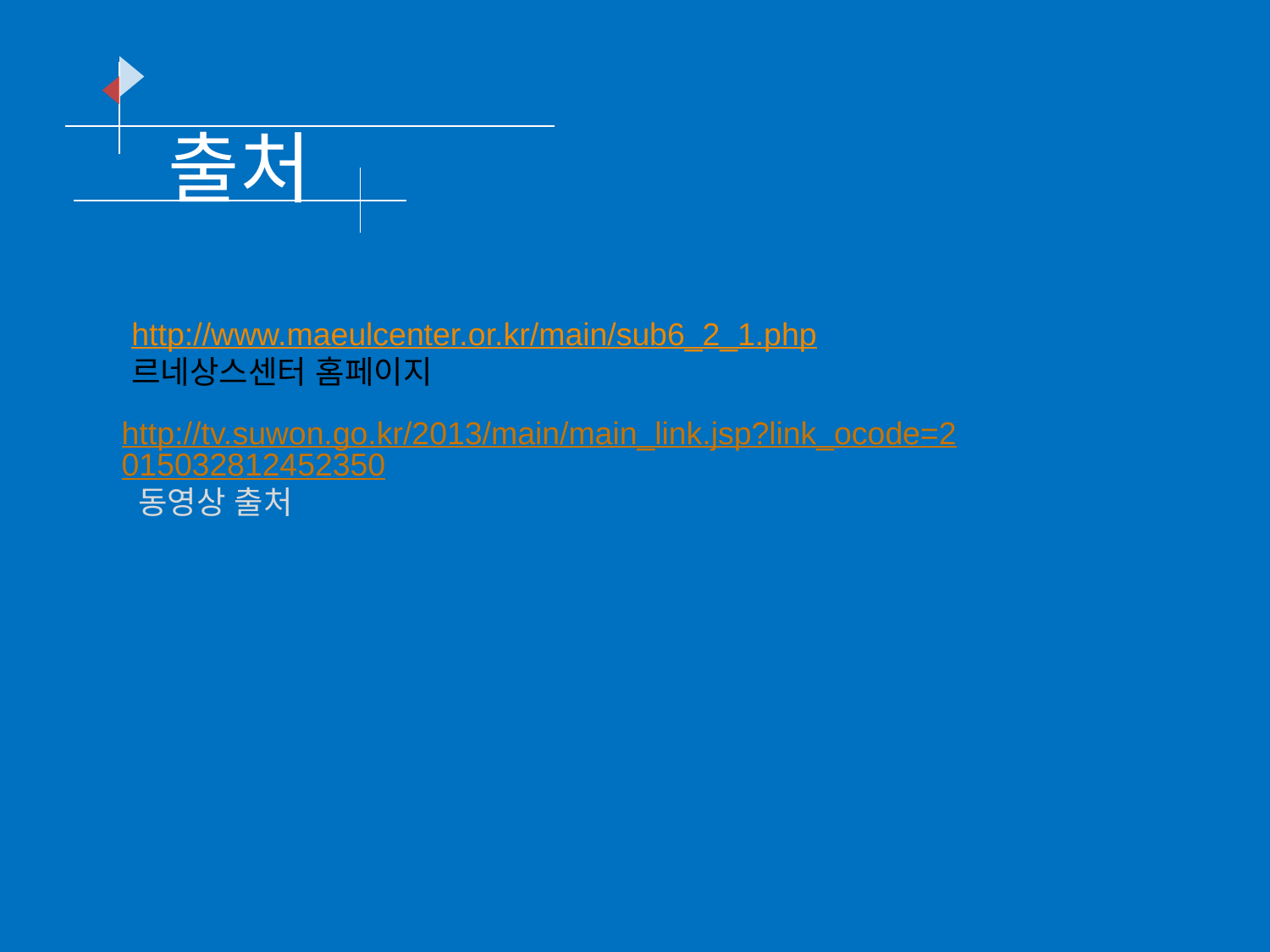

출처
http://www.maeulcenter.or.kr/main/sub6_2_1.php 르네상스센터 홈페이지
http://tv.suwon.go.kr/2013/main/main_link.jsp?link_ocode=2015032812452350 동영상 출처